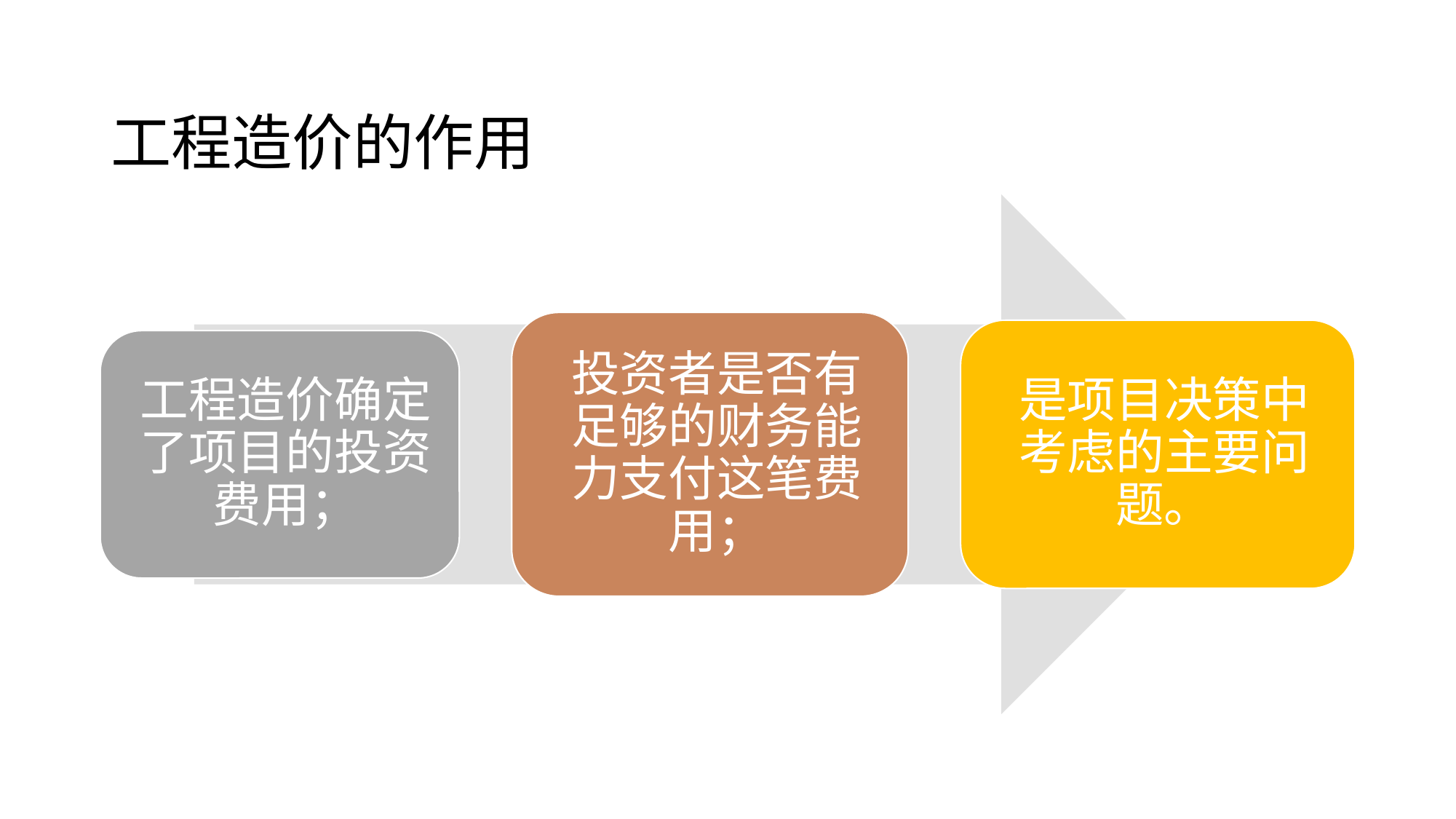

# 工程造价的作用
工程造价确定了项目的投资费用；
投资者是否有足够的财务能力支付这笔费用；
是项目决策中考虑的主要问题。